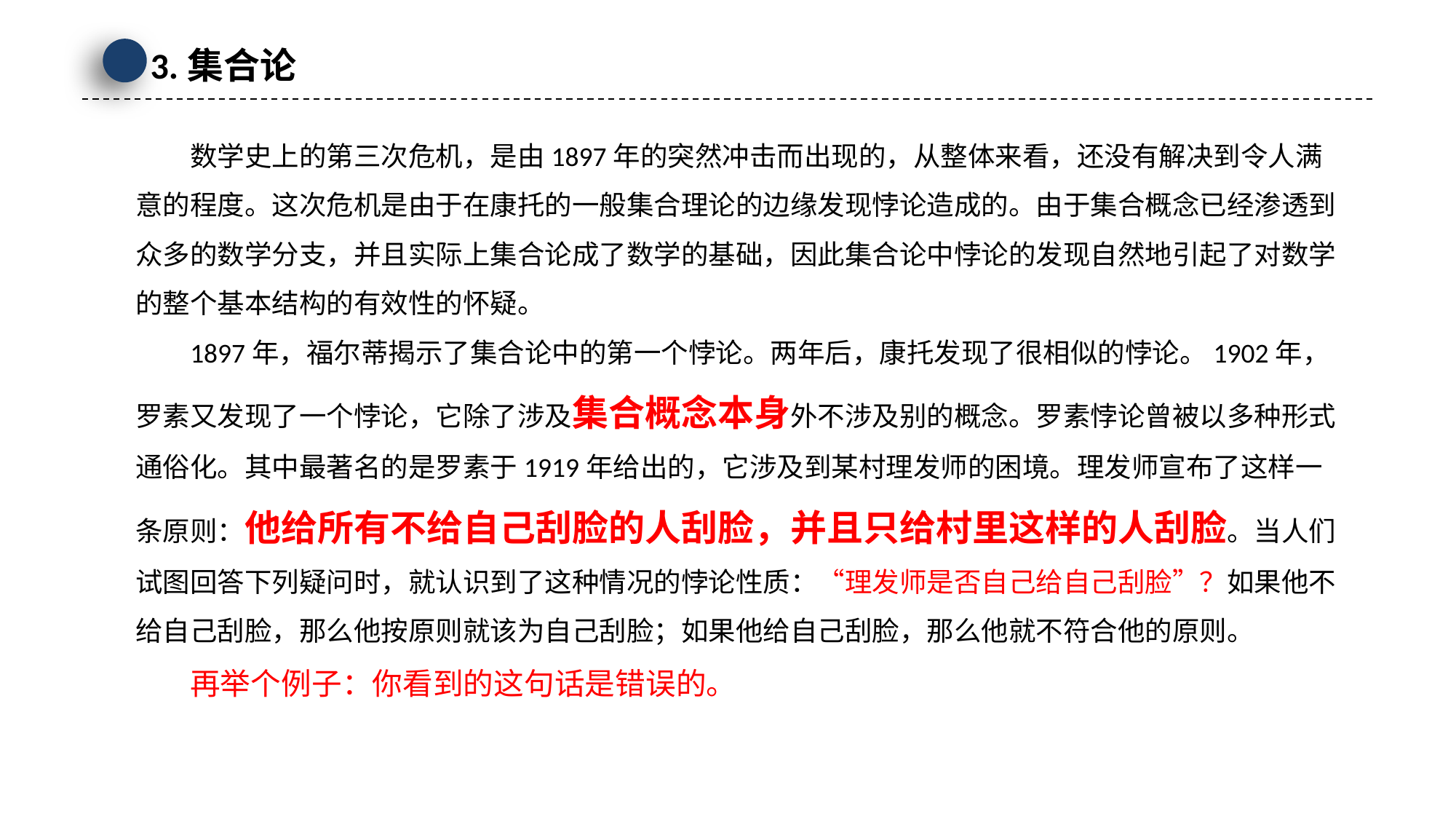

3.集合论
数学史上的第三次危机，是由1897年的突然冲击而出现的，从整体来看，还没有解决到令人满意的程度。这次危机是由于在康托的一般集合理论的边缘发现悖论造成的。由于集合概念已经渗透到众多的数学分支，并且实际上集合论成了数学的基础，因此集合论中悖论的发现自然地引起了对数学的整个基本结构的有效性的怀疑。
1897年，福尔蒂揭示了集合论中的第一个悖论。两年后，康托发现了很相似的悖论。1902年，罗素又发现了一个悖论，它除了涉及集合概念本身外不涉及别的概念。罗素悖论曾被以多种形式通俗化。其中最著名的是罗素于1919年给出的，它涉及到某村理发师的困境。理发师宣布了这样一条原则：他给所有不给自己刮脸的人刮脸，并且只给村里这样的人刮脸。当人们试图回答下列疑问时，就认识到了这种情况的悖论性质：“理发师是否自己给自己刮脸”？如果他不给自己刮脸，那么他按原则就该为自己刮脸；如果他给自己刮脸，那么他就不符合他的原则。
再举个例子：你看到的这句话是错误的。